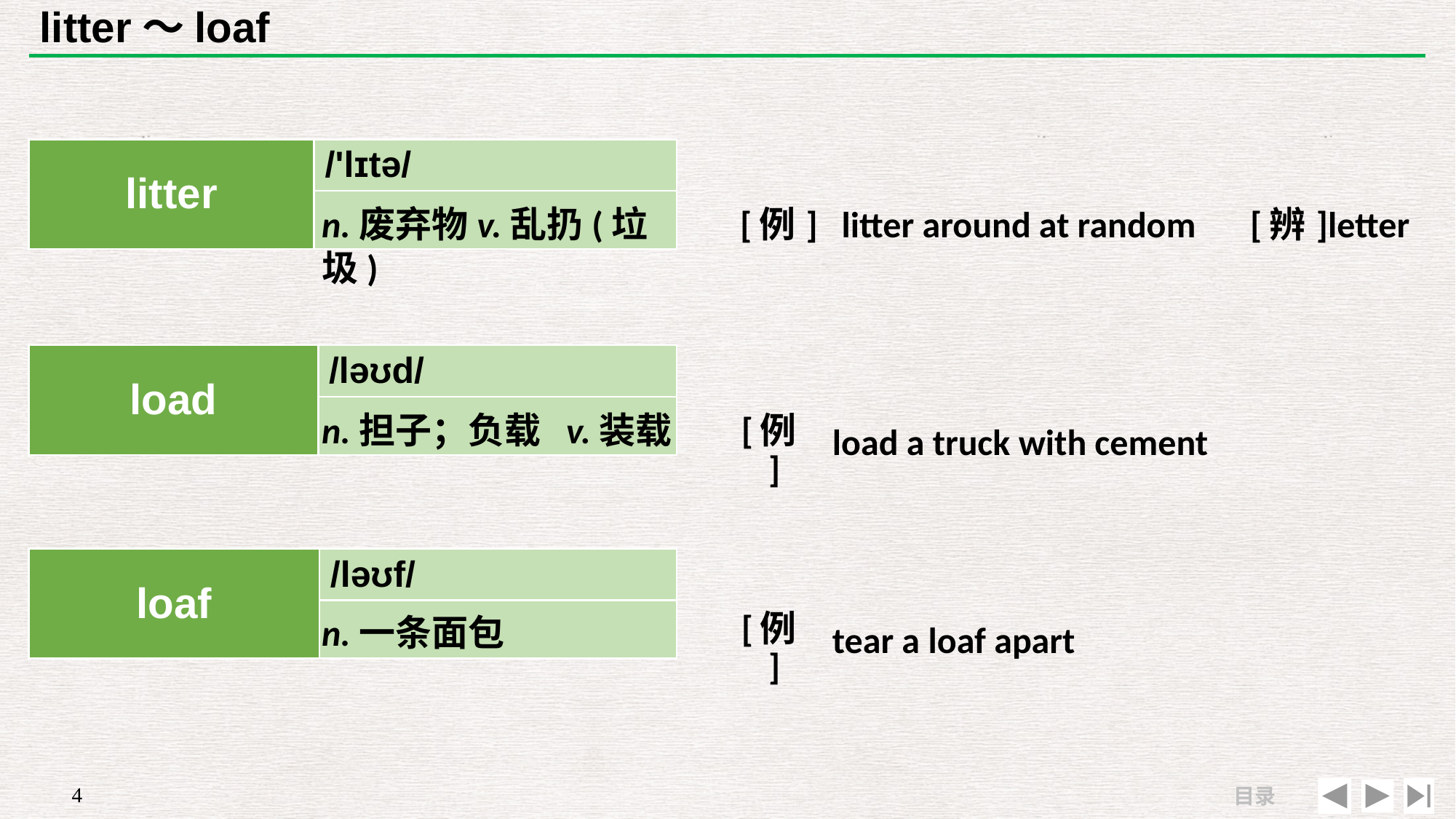

# litter～loaf

| litter | /'lɪtə/ |
| --- | --- |
|  |  |
|  |  |
| --- | --- |
| [例] | litter around at random　[辨]letter |
n.废弃物v.乱扔(垃圾)
| load | /ləʊd/ |
| --- | --- |
|  |  |
|  |  |
| --- | --- |
| [例] | load a truck with cement |
n.担子；负载  v.装载
|  |  |
| --- | --- |
| [例] | tear a loaf apart |
| loaf | /ləʊf/ |
| --- | --- |
|  |  |
n.一条面包